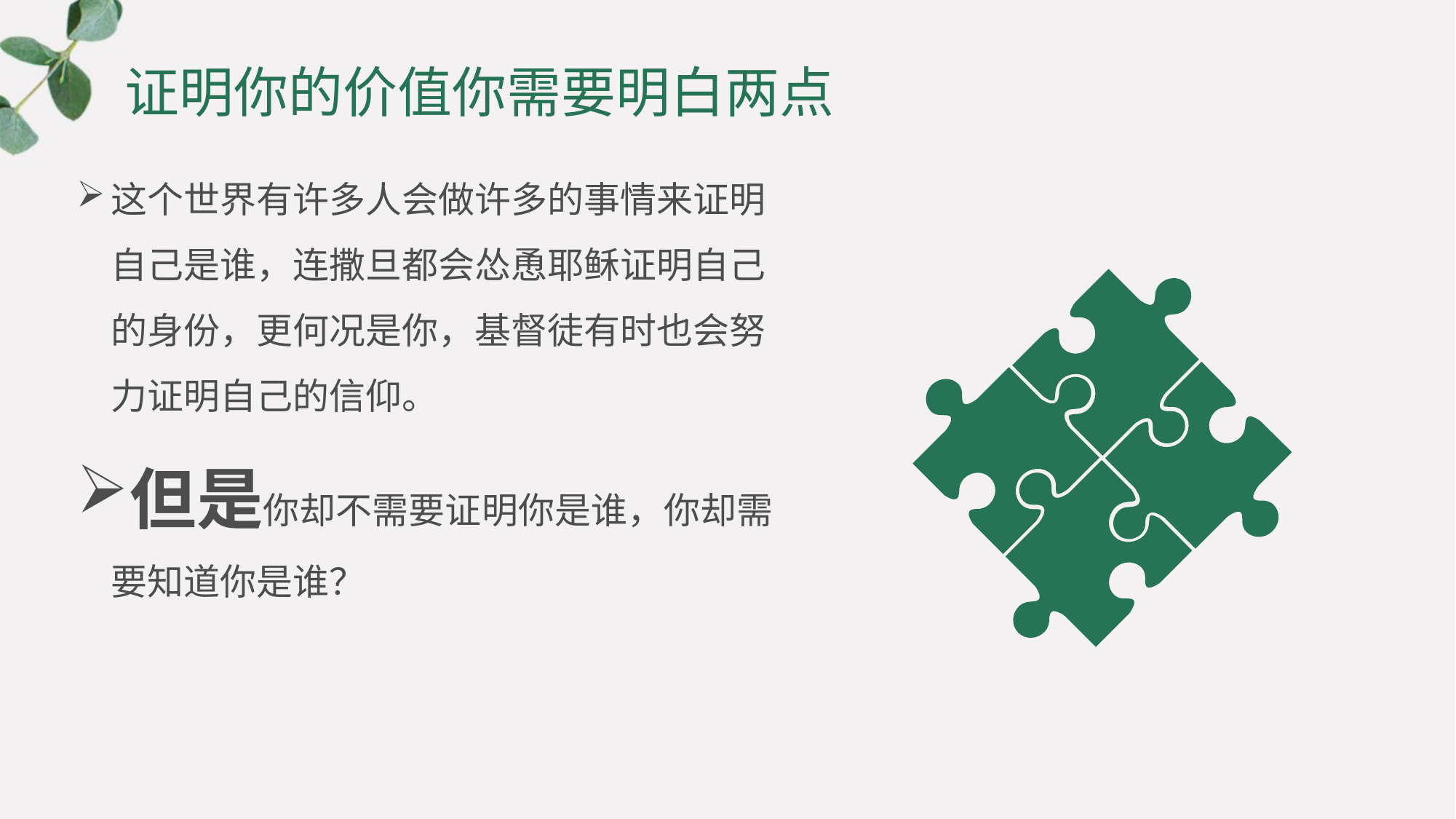

# 证明你的价值你需要明白两点

这个世界有许多人会做许多的事情来证明自己是谁，连撒旦都会怂恿耶稣证明自己的身份，更何况是你，基督徒有时也会努力证明自己的信仰。
但是你却不需要证明你是谁，你却需要知道你是谁？